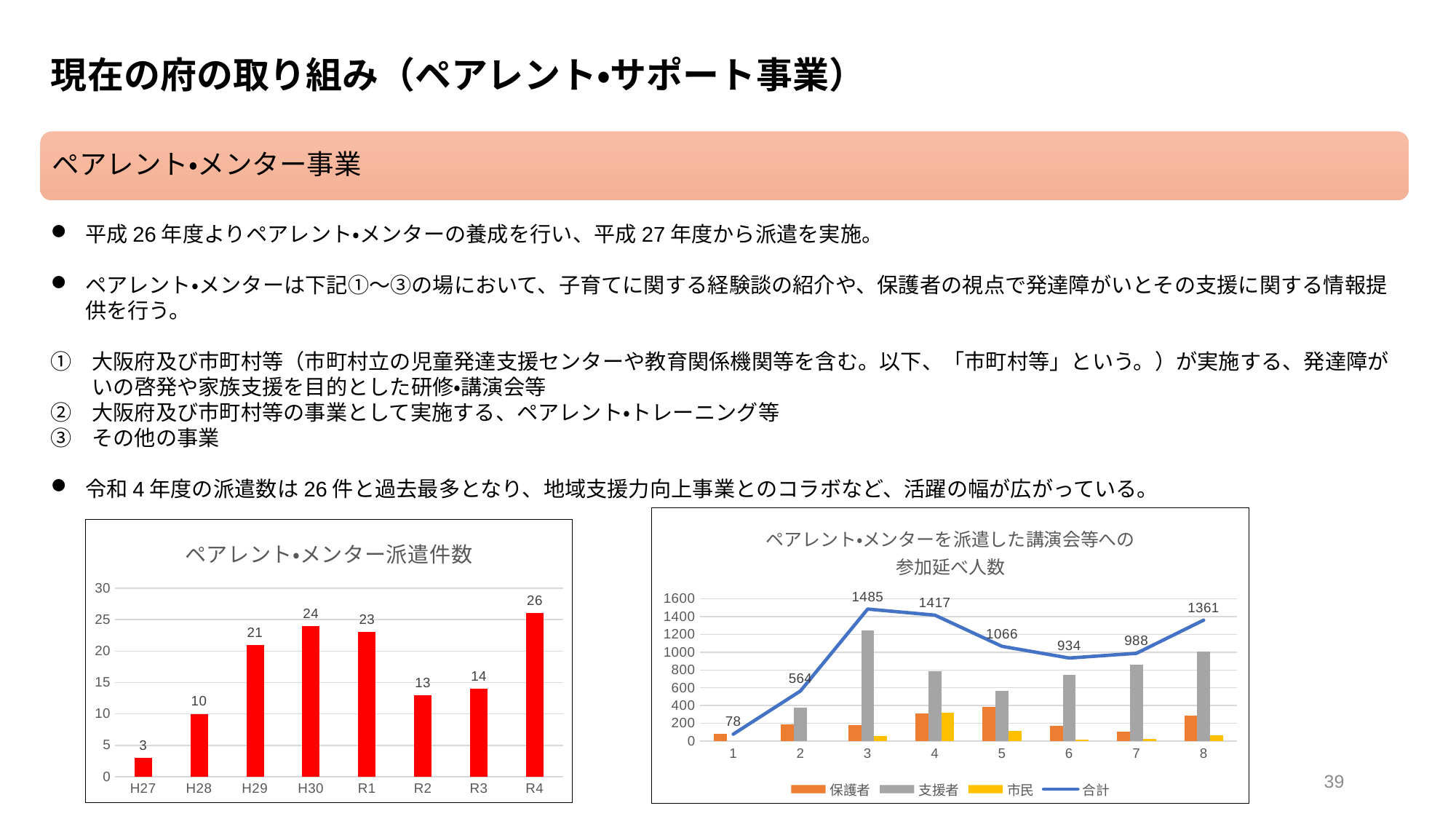

現在の府の取り組み（ペアレント・サポート事業）

ペアレント・メンター事業
平成26年度よりペアレント・メンターの養成を行い、平成27年度から派遣を実施。

ペアレント・メンターは下記①～③の場において、子育てに関する経験談の紹介や、保護者の視点で発達障がいとその支援に関する情報提供を行う。

大阪府及び市町村等（市町村立の児童発達支援センターや教育関係機関等を含む。以下、「市町村等」という。）が実施する、発達障がいの啓発や家族支援を目的とした研修・講演会等
大阪府及び市町村等の事業として実施する、ペアレント・トレーニング等
その他の事業

令和4年度の派遣数は26件と過去最多となり、地域支援力向上事業とのコラボなど、活躍の幅が広がっている。

### Chart: ペアレント・メンターを派遣した講演会等への
参加延べ人数

| Category | 保護者 | 支援者 | 市民 | 合計 |
|---|---|---|---|---|

### Chart: ペアレント・メンター派遣件数

| Category | 派遣件数 |
|---|---|
| H27 | 3.0 |
| H28 | 10.0 |
| H29 | 21.0 |
| H30 | 24.0 |
| R1 | 23.0 |
| R2 | 13.0 |
| R3 | 14.0 |
| R4 | 26.0 |
39